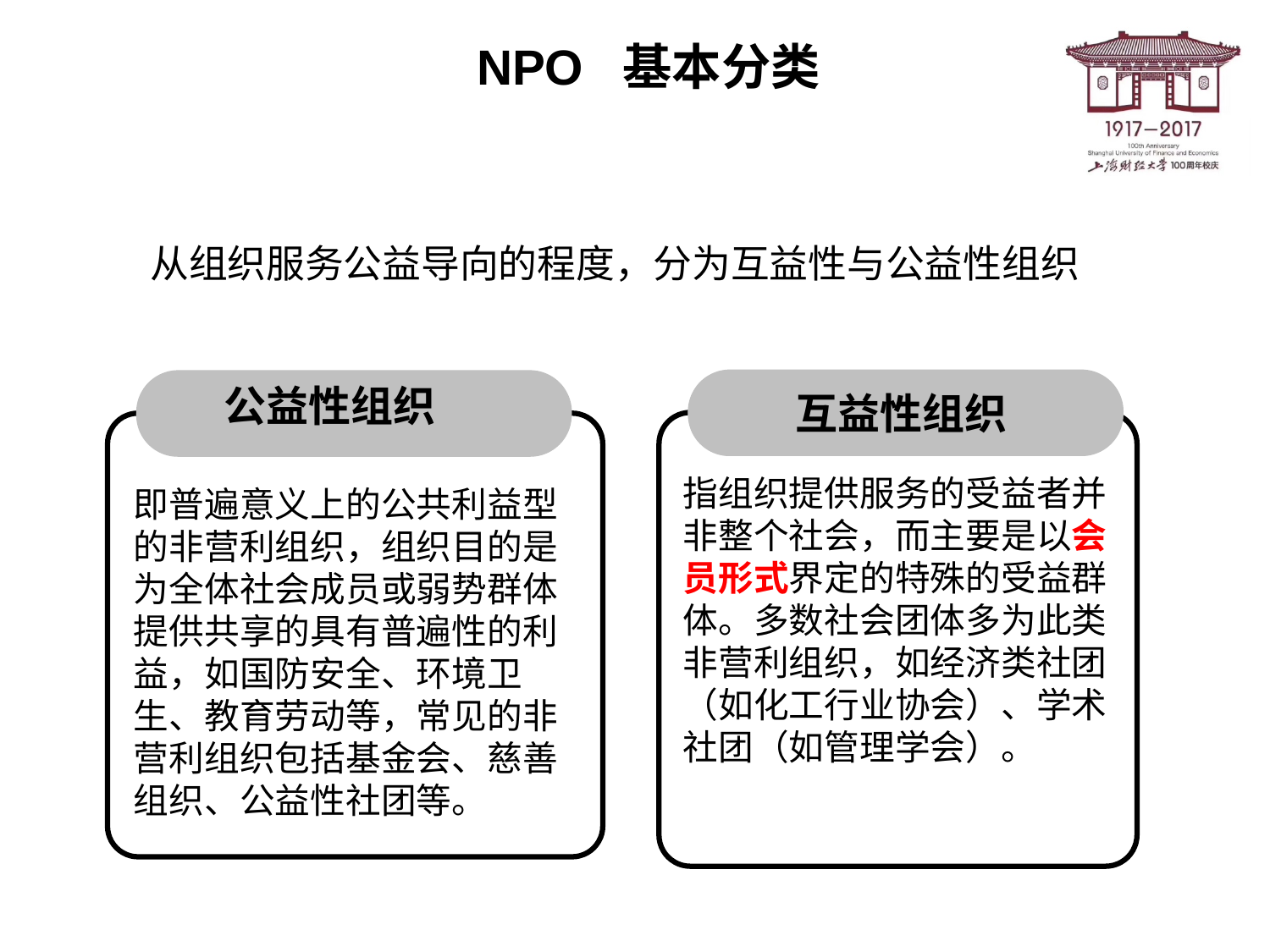

NPO  基本分类
从组织服务公益导向的程度，分为互益性与公益性组织

公益性组织
 互益性组织

指组织提供服务的受益者并非整个社会，而主要是以会员形式界定的特殊的受益群体。多数社会团体多为此类非营利组织，如经济类社团（如化工行业协会）、学术社团（如管理学会）。

即普遍意义上的公共利益型的非营利组织，组织目的是为全体社会成员或弱势群体提供共享的具有普遍性的利益，如国防安全、环境卫生、教育劳动等，常见的非营利组织包括基金会、慈善组织、公益性社团等。